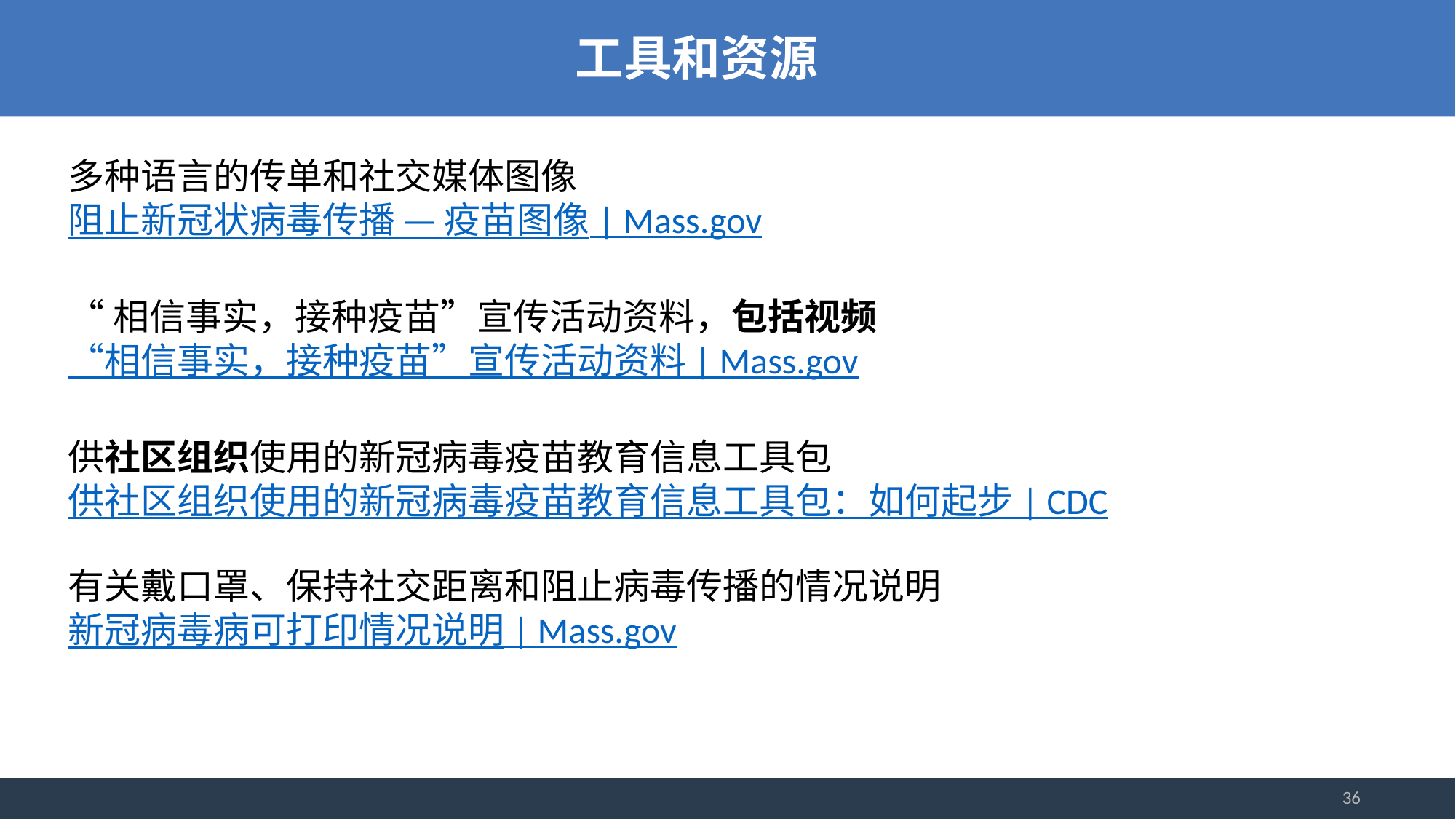

工具和资源
多种语言的传单和社交媒体图像
阻止新冠状病毒传播 — 疫苗图像 | Mass.gov

“相信事实，接种疫苗”宣传活动资料，包括视频
“相信事实，接种疫苗”宣传活动资料 | Mass.gov

供社区组织使用的新冠病毒疫苗教育信息工具包
供社区组织使用的新冠病毒疫苗教育信息工具包：如何起步 | CDC

有关戴口罩、保持社交距离和阻止病毒传播的情况说明
新冠病毒病可打印情况说明 | Mass.gov
36